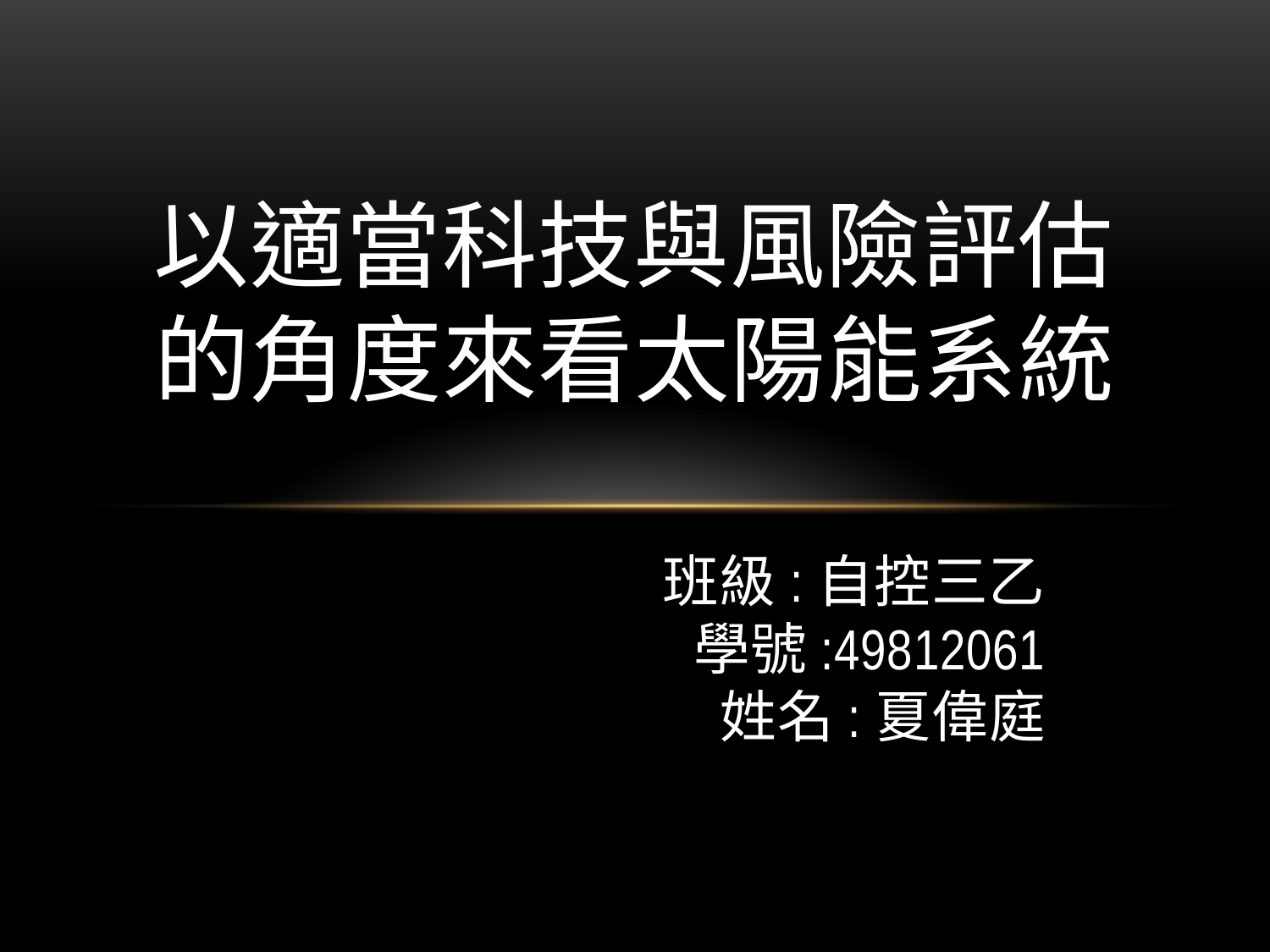

# 以適當科技與風險評估的角度來看太陽能系統
班級:自控三乙
學號:49812061
姓名:夏偉庭